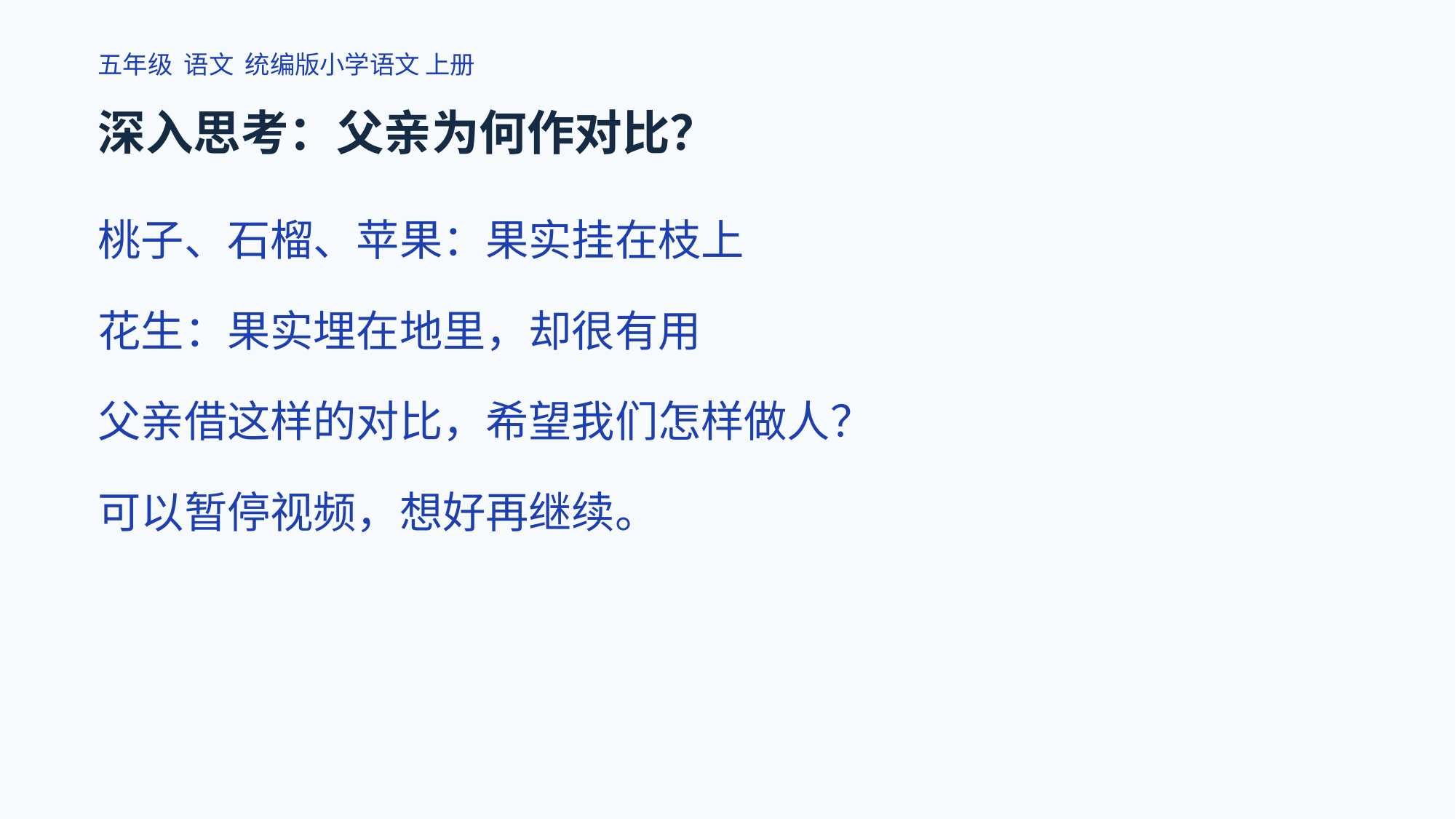

五年级  语文  统编版小学语文 上册
深入思考：父亲为何作对比？
桃子、石榴、苹果：果实挂在枝上
花生：果实埋在地里，却很有用
父亲借这样的对比，希望我们怎样做人？
可以暂停视频，想好再继续。